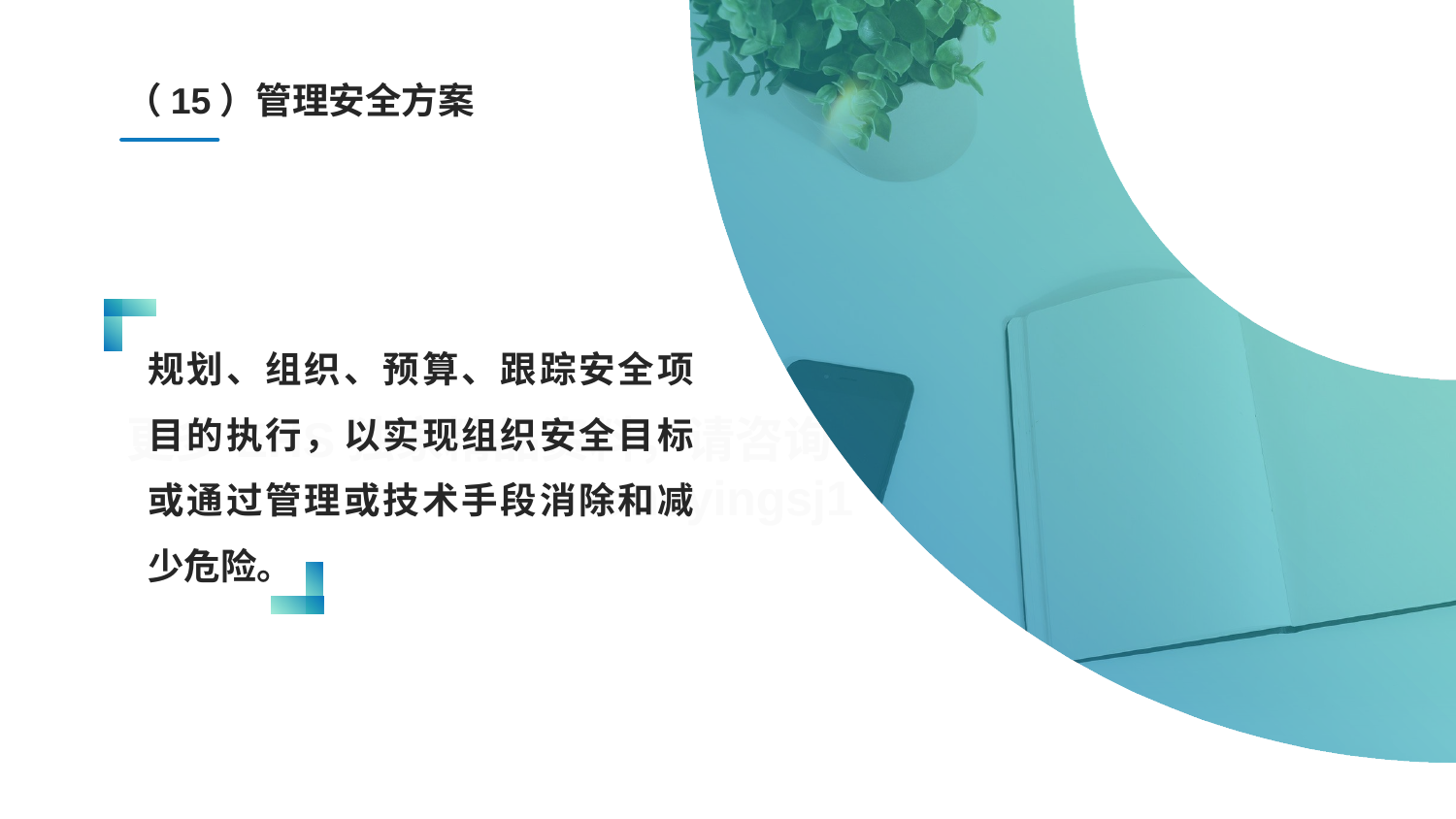

（15）管理安全方案

规划、组织、预算、跟踪安全项目的执行，以实现组织安全目标或通过管理或技术手段消除和减少危险。